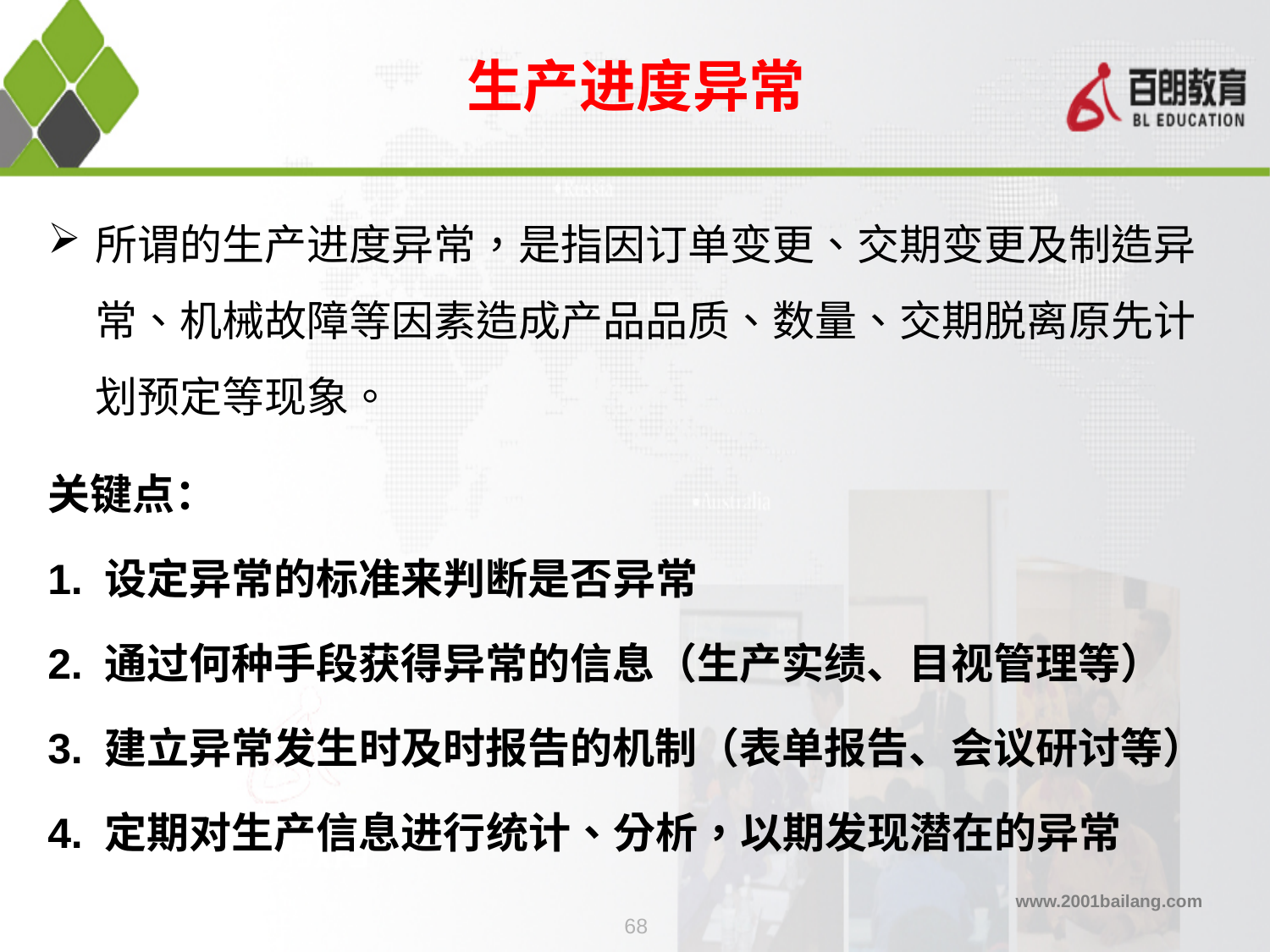

# 生产进度异常
所谓的生产进度异常，是指因订单变更、交期变更及制造异常、机械故障等因素造成产品品质、数量、交期脱离原先计划预定等现象。
关键点：
1. 设定异常的标准来判断是否异常
2. 通过何种手段获得异常的信息（生产实绩、目视管理等）
3. 建立异常发生时及时报告的机制（表单报告、会议研讨等）
4. 定期对生产信息进行统计、分析，以期发现潜在的异常
68